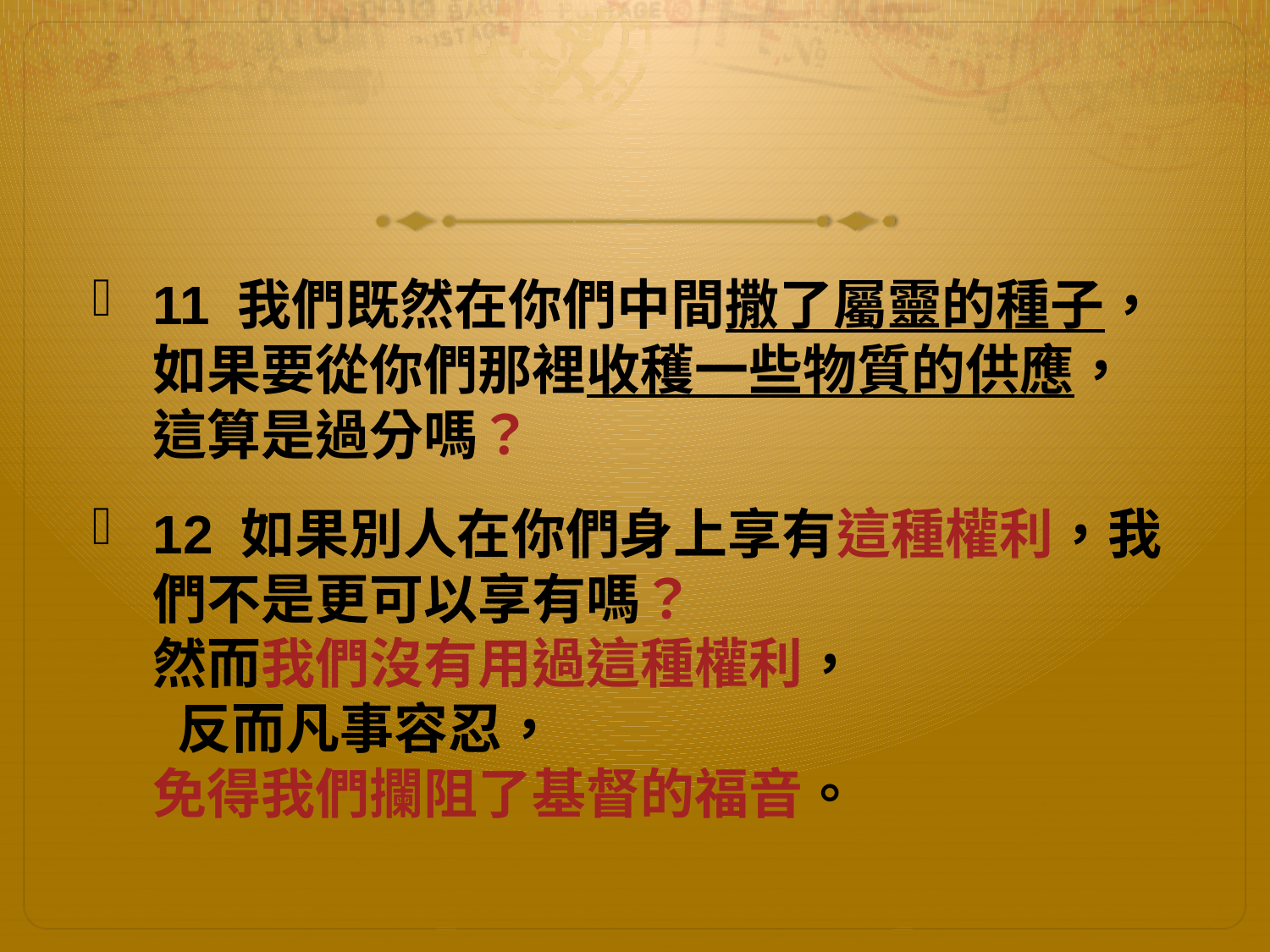

#
11 我們既然在你們中間撒了屬靈的種子，如果要從你們那裡收穫一些物質的供應，這算是過分嗎？
12 如果別人在你們身上享有這種權利，我們不是更可以享有嗎？                                   然而我們沒有用過這種權利，                             反而凡事容忍，                                                  免得我們攔阻了基督的福音。